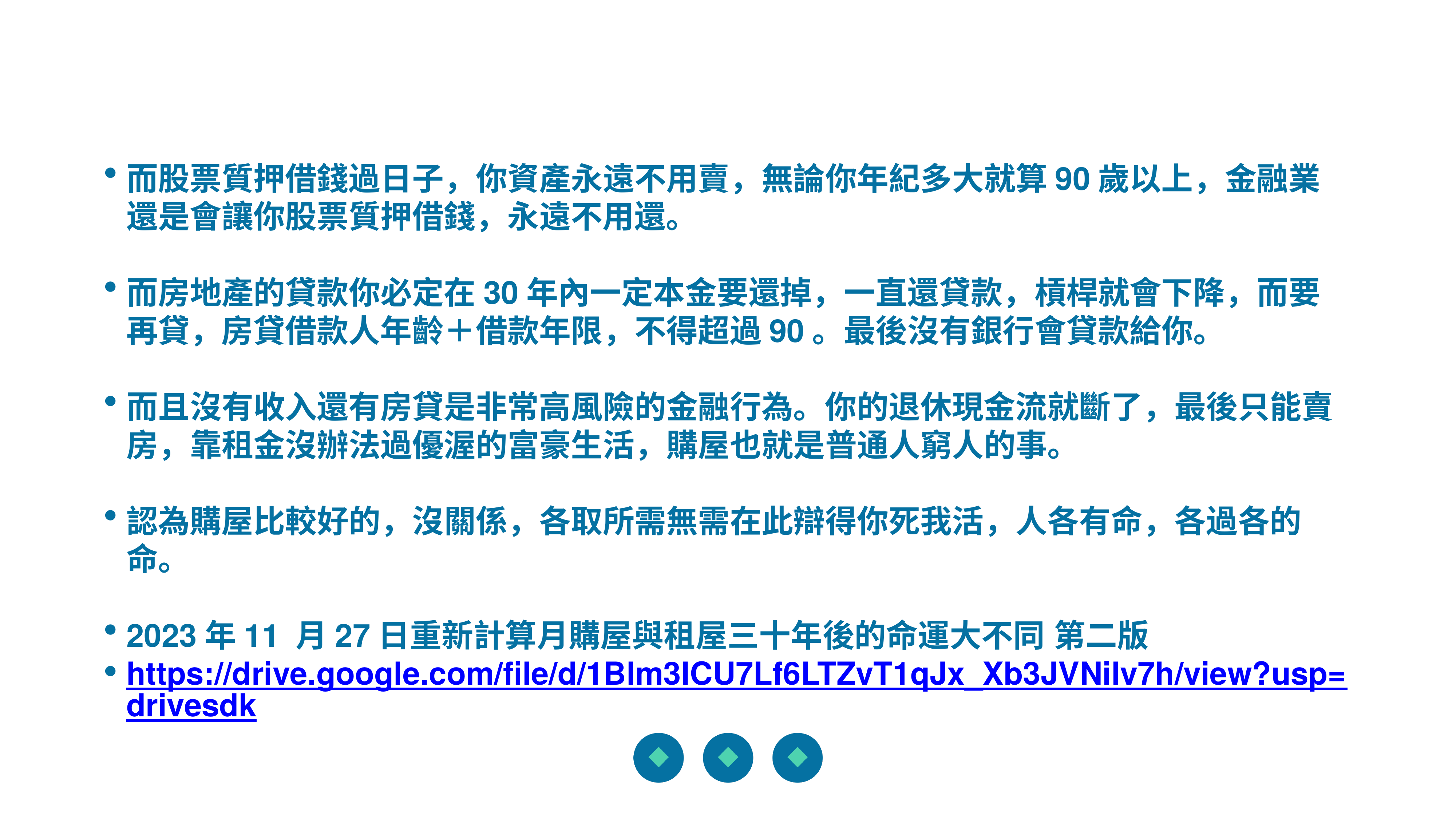

而股票質押借錢過日子，你資產永遠不用賣，無論你年紀多大就算90歲以上，金融業還是會讓你股票質押借錢，永遠不用還。

而房地產的貸款你必定在30年內一定本金要還掉，一直還貸款，槓桿就會下降，而要再貸，房貸借款人年齡＋借款年限，不得超過90。最後沒有銀行會貸款給你。

而且沒有收入還有房貸是非常高風險的金融行為。你的退休現金流就斷了，最後只能賣房，靠租金沒辦法過優渥的富豪生活，購屋也就是普通人窮人的事。

認為購屋比較好的，沒關係，各取所需無需在此辯得你死我活，人各有命，各過各的命。

2023年11 月27日重新計算月購屋與租屋三十年後的命運大不同 第二版
https://drive.google.com/file/d/1Blm3ICU7Lf6LTZvT1qJx_Xb3JVNilv7h/view?usp=drivesdk